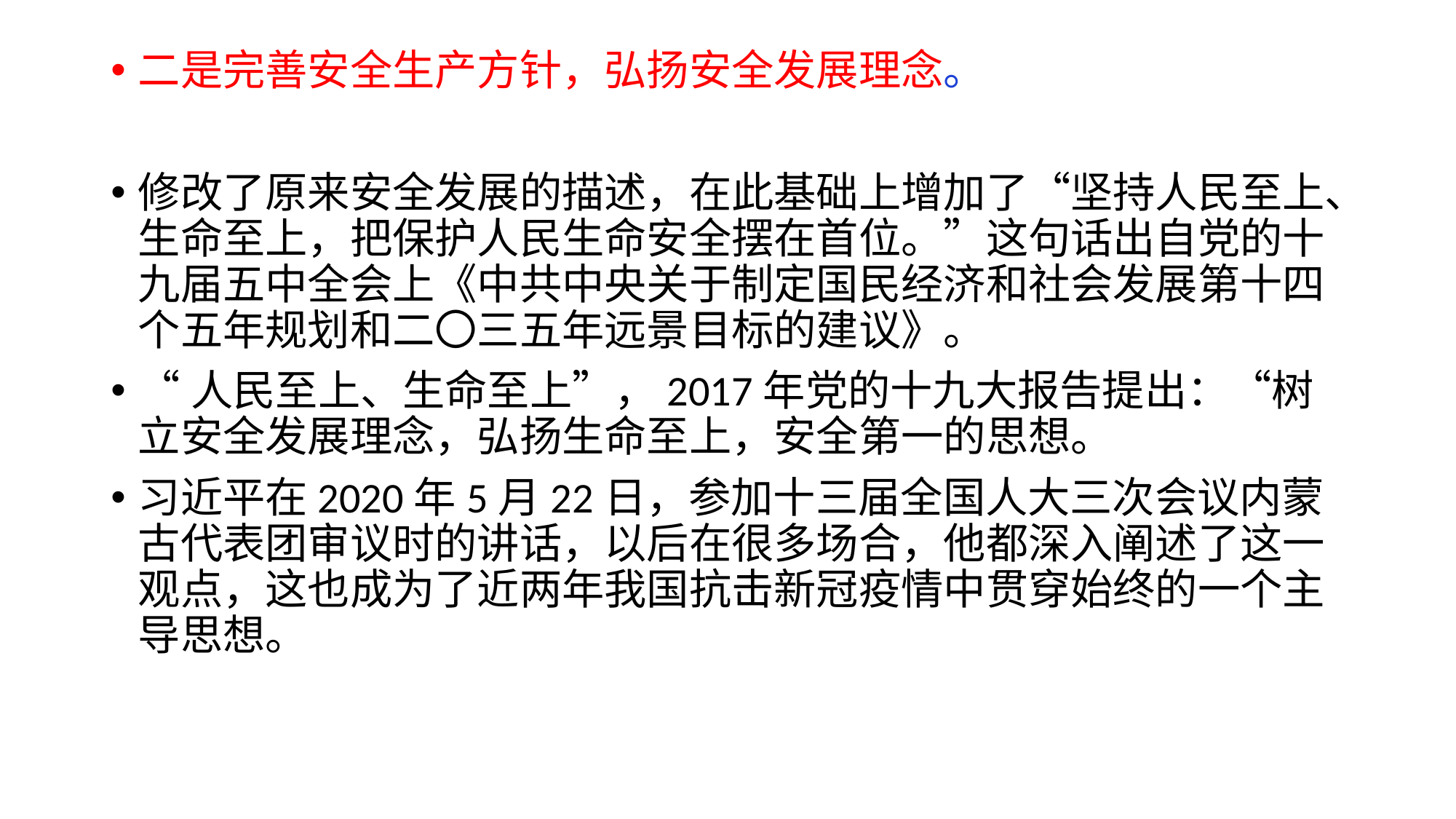

#
二是完善安全生产方针，弘扬安全发展理念。

修改了原来安全发展的描述，在此基础上增加了“坚持人民至上、生命至上，把保护人民生命安全摆在首位。”这句话出自党的十九届五中全会上《中共中央关于制定国民经济和社会发展第十四个五年规划和二〇三五年远景目标的建议》。
“人民至上、生命至上”，2017年党的十九大报告提出：“树立安全发展理念，弘扬生命至上，安全第一的思想。
习近平在2020年5月22日，参加十三届全国人大三次会议内蒙古代表团审议时的讲话，以后在很多场合，他都深入阐述了这一观点，这也成为了近两年我国抗击新冠疫情中贯穿始终的一个主导思想。
30